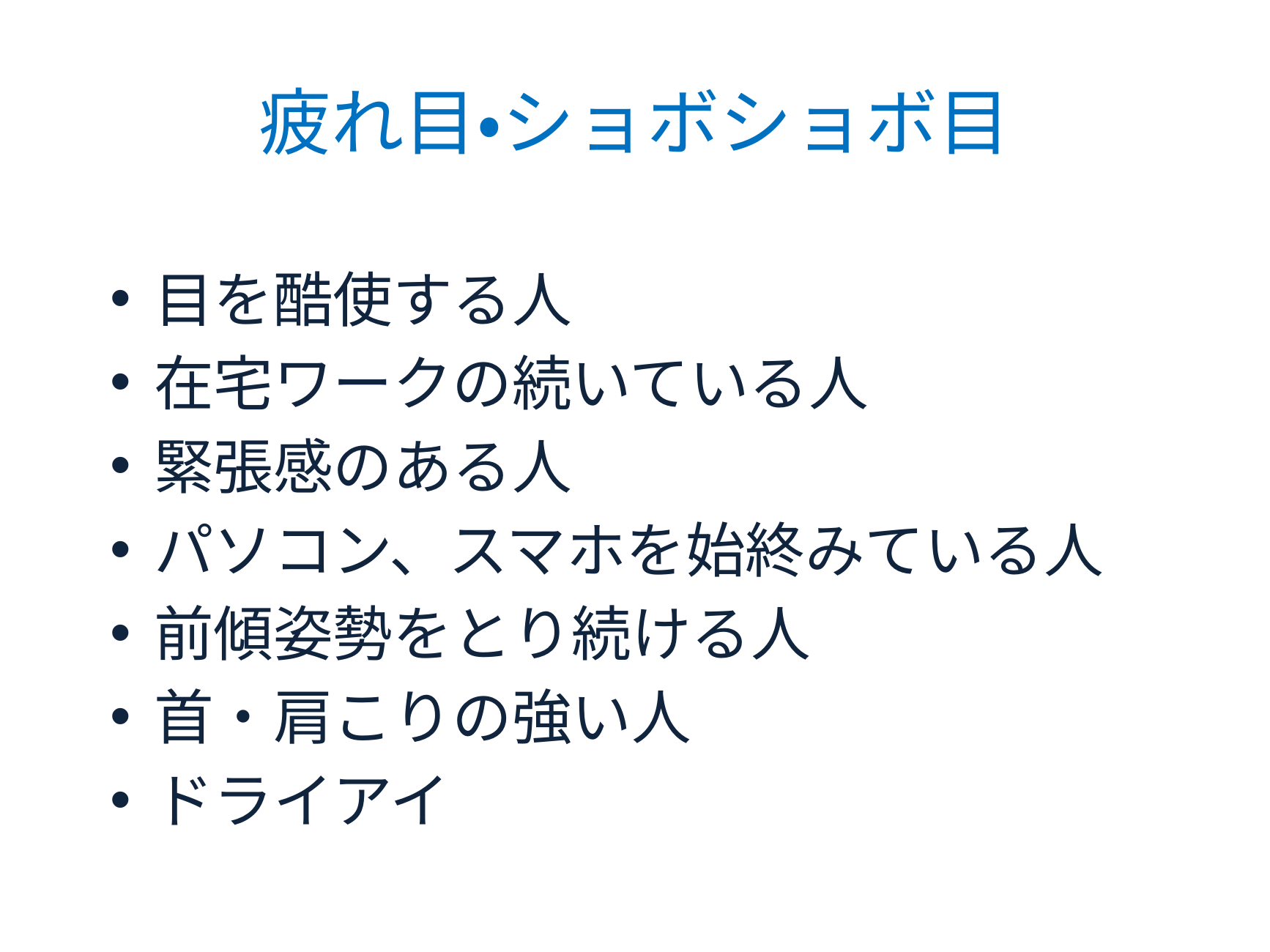

# 疲れ目・ショボショボ目
目を酷使する人
在宅ワークの続いている人
緊張感のある人
パソコン、スマホを始終みている人
前傾姿勢をとり続ける人
首・肩こりの強い人
ドライアイ